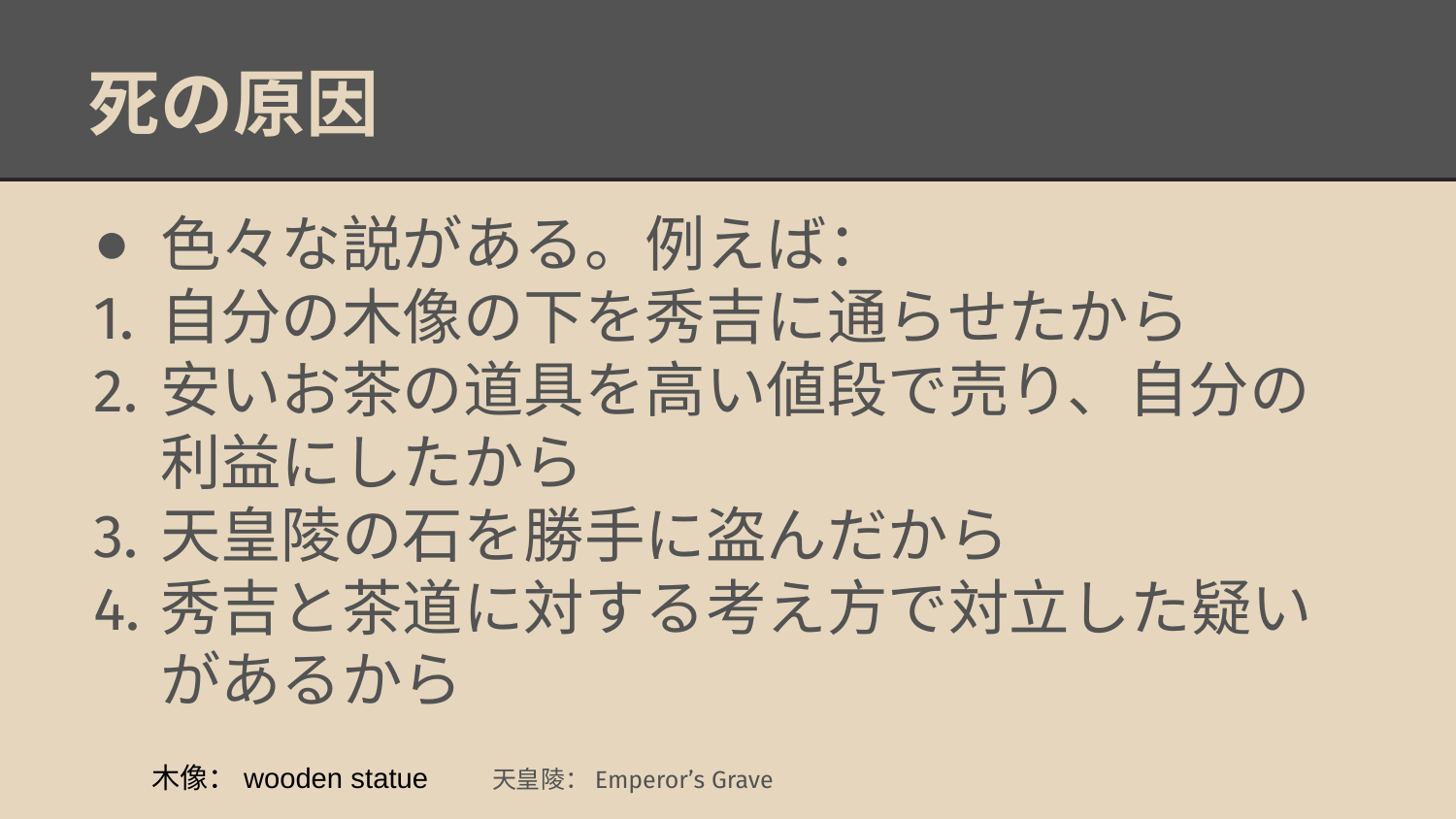

# 死の原因
色々な説がある。例えば：
自分の木像の下を秀吉に通らせたから
安いお茶の道具を高い値段で売り、自分の利益にしたから
天皇陵の石を勝手に盗んだから
秀吉と茶道に対する考え方で対立した疑いがあるから
木像：wooden statue　　天皇陵：Emperor’s Grave